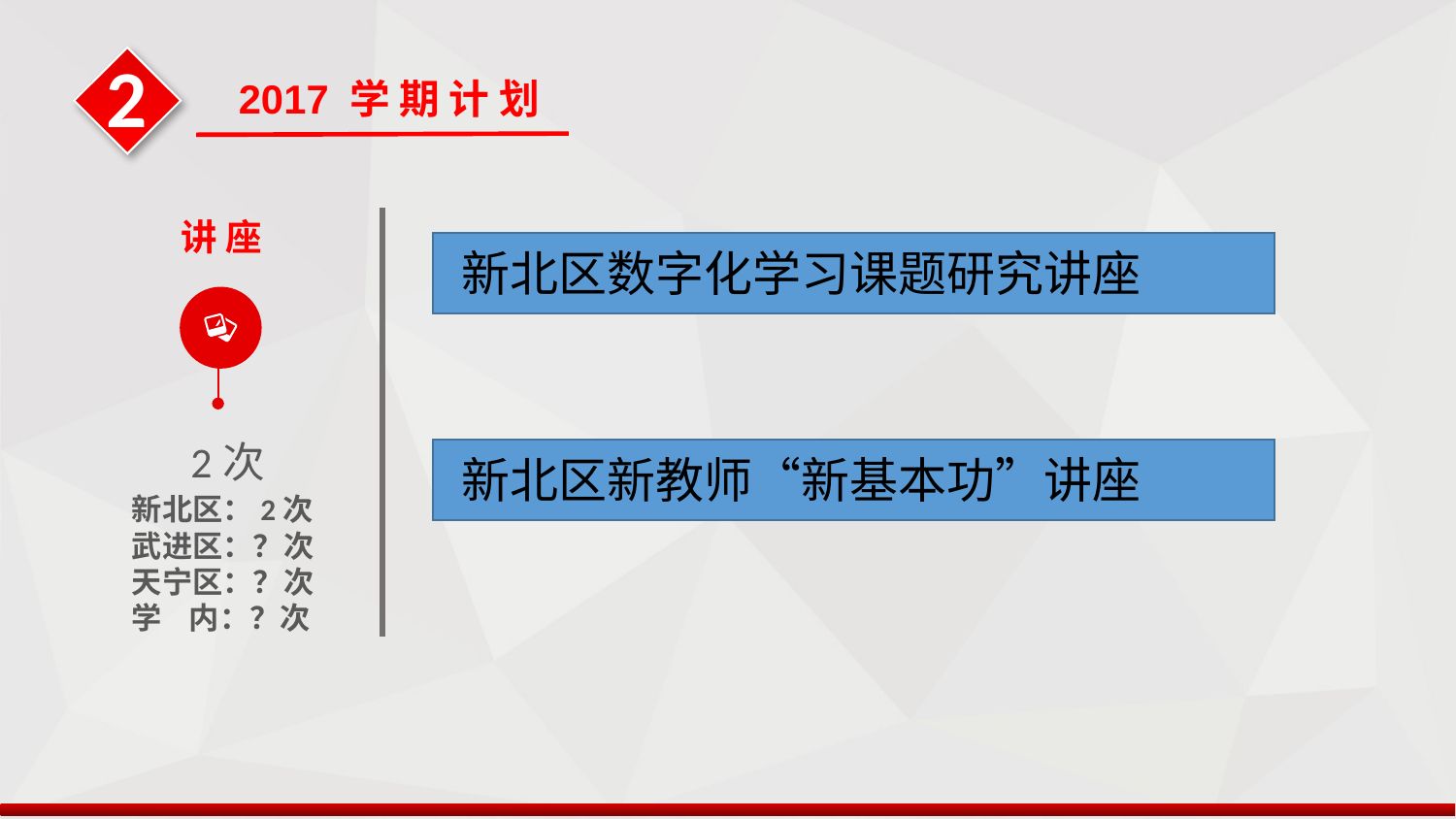

2

2017 学 期 计 划
讲 座

2次
新北区：2次
武进区：？次
天宁区：？次
学    内：？次

新北区数字化学习课题研究讲座

新北区新教师“新基本功”讲座